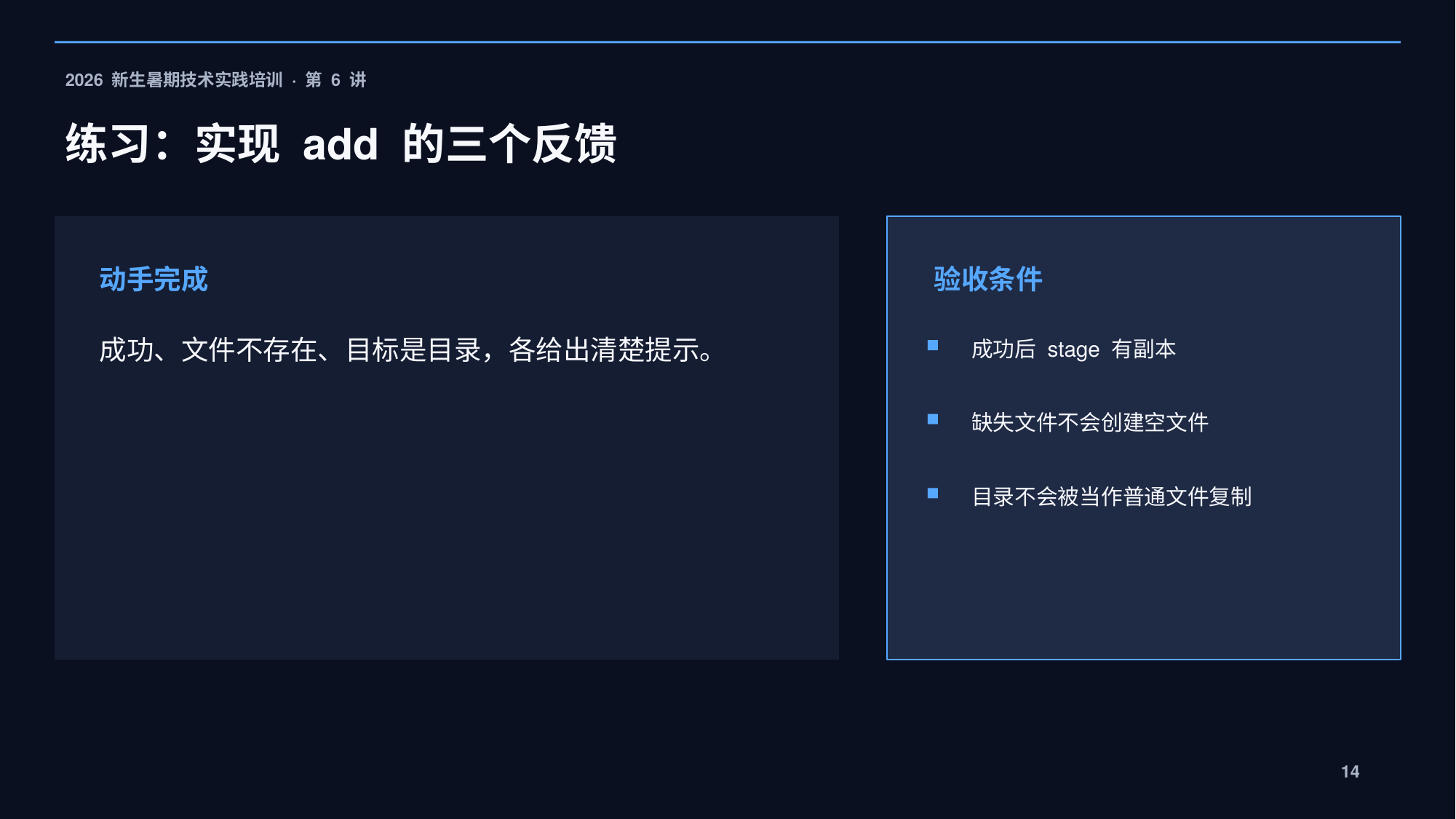

2026 新生暑期技术实践培训 · 第 6 讲
练习：实现 add 的三个反馈

动手完成
验收条件
成功、文件不存在、目标是目录，各给出清楚提示。
成功后 stage 有副本

缺失文件不会创建空文件

目录不会被当作普通文件复制

14